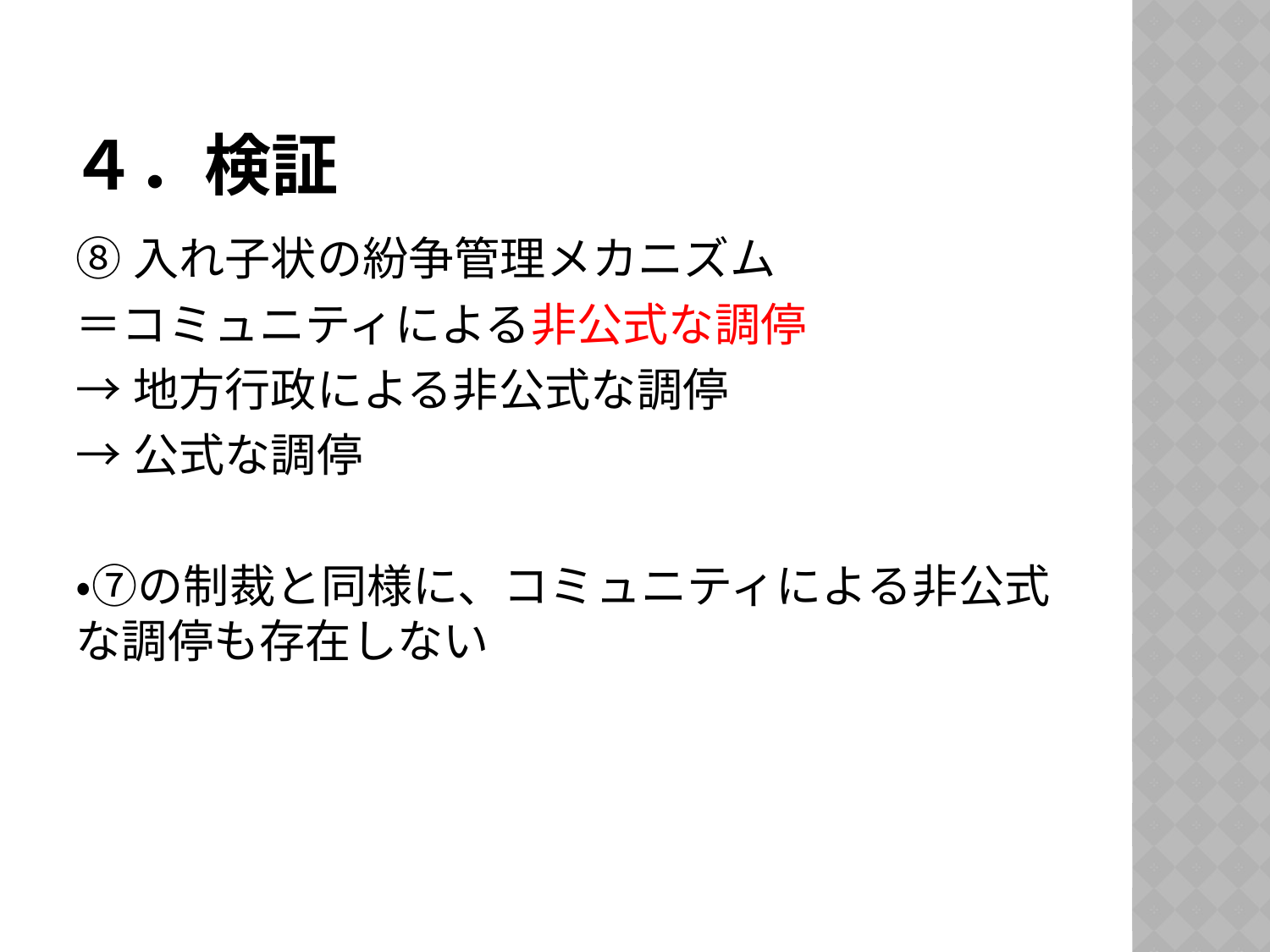

# ４．検証
⑧入れ子状の紛争管理メカニズム
＝コミュニティによる非公式な調停
→地方行政による非公式な調停
→公式な調停

・⑦の制裁と同様に、コミュニティによる非公式な調停も存在しない